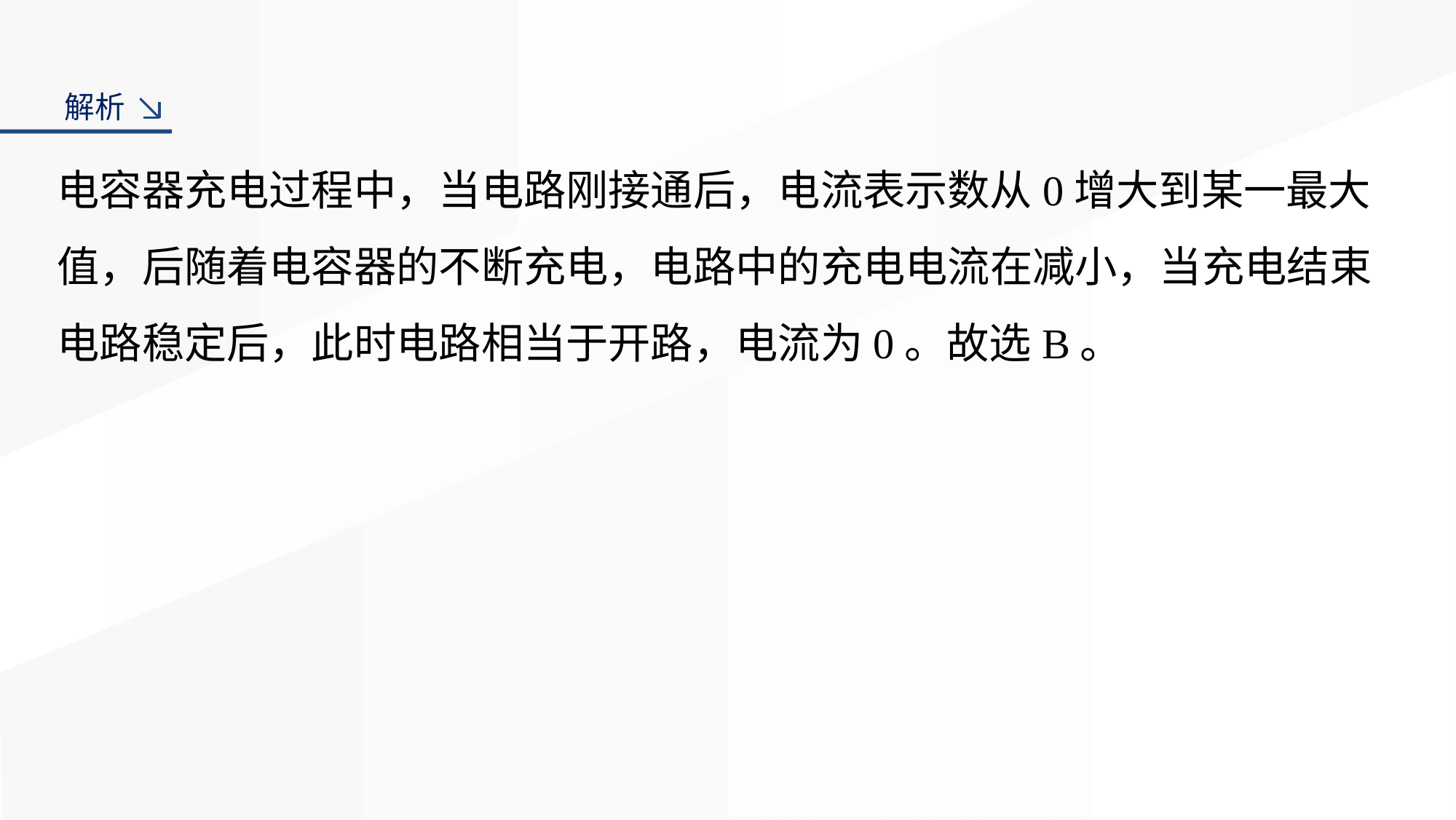

解析

电容器充电过程中，当电路刚接通后，电流表示数从0增大到某一最大值，后随着电容器的不断充电，电路中的充电电流在减小，当充电结束电路稳定后，此时电路相当于开路，电流为0。故选B。